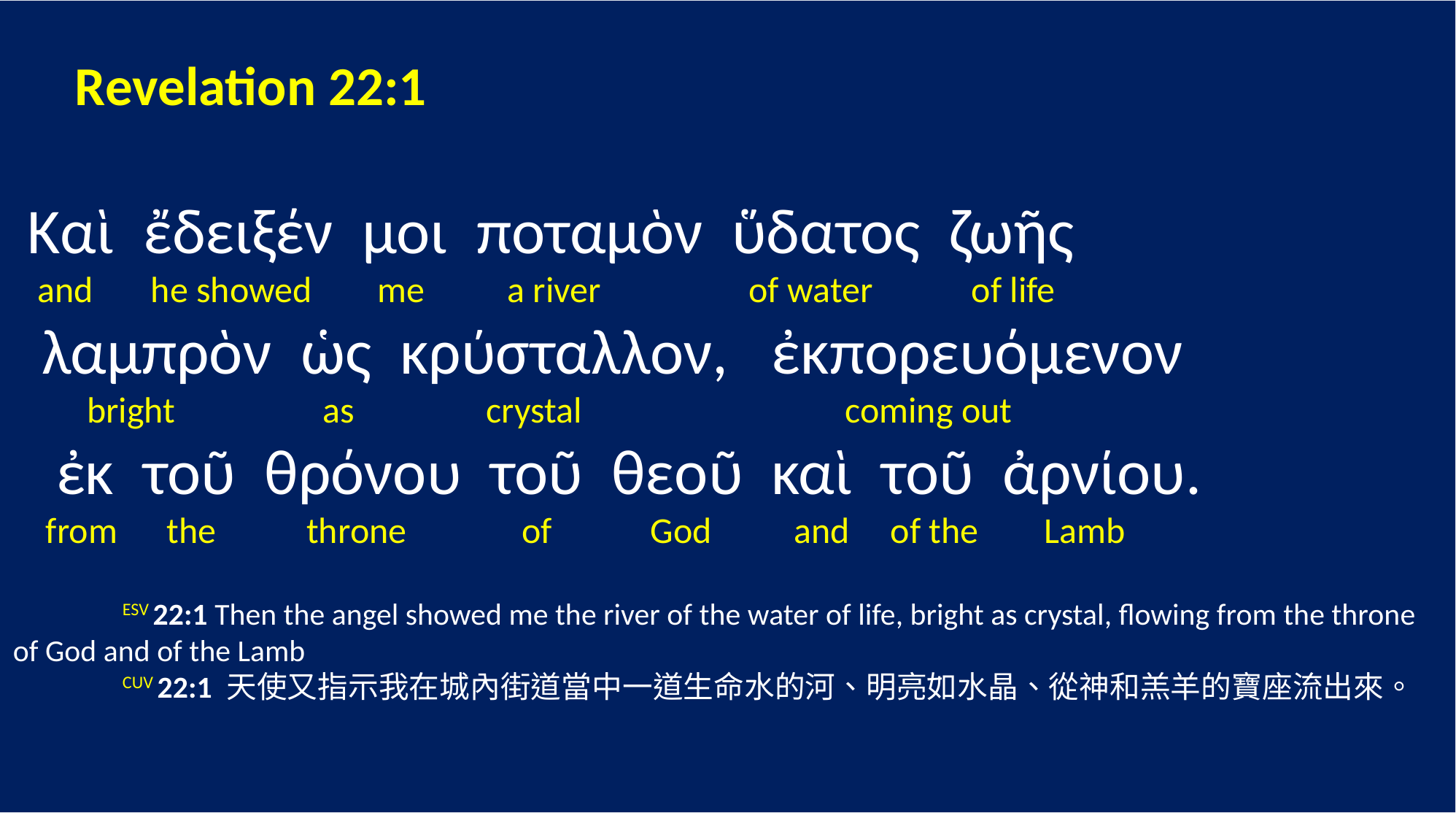

Revelation 22:1

 Καὶ  ἔδειξέν  μοι  ποταμὸν  ὕδατος  ζωῆς
   and       he showed        me          a river                  of water            of life
  λαμπρὸν  ὡς  κρύσταλλον,   ἐκπορευόμενον
         bright                  as                crystal                                coming out
   ἐκ  τοῦ  θρόνου  τοῦ  θεοῦ  καὶ  τοῦ  ἀρνίου.
    from      the           throne              of            God          and     of the        Lamb

	ESV 22:1 Then the angel showed me the river of the water of life, bright as crystal, flowing from the throne of God and of the Lamb
	CUV 22:1 天使又指示我在城內街道當中一道生命水的河、明亮如水晶、從神和羔羊的寶座流出來。